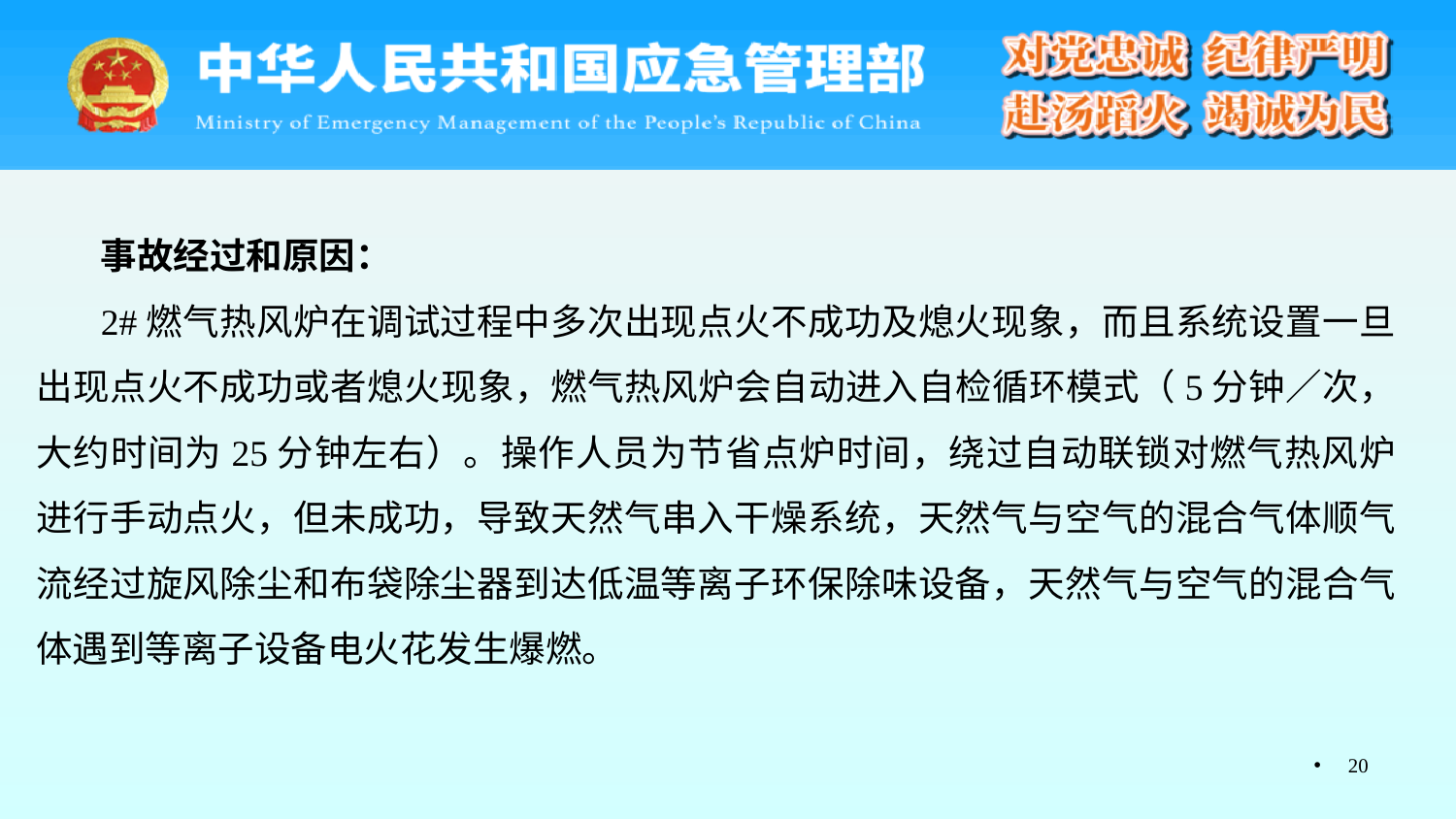

事故经过和原因：
2#燃气热风炉在调试过程中多次出现点火不成功及熄火现象，而且系统设置一旦出现点火不成功或者熄火现象，燃气热风炉会自动进入自检循环模式（5分钟／次， 大约时间为25分钟左右）。操作人员为节省点炉时间，绕过自动联锁对燃气热风炉进行手动点火，但未成功，导致天然气串入干燥系统，天然气与空气的混合气体顺气流经过旋风除尘和布袋除尘器到达低温等离子环保除味设备，天然气与空气的混合气体遇到等离子设备电火花发生爆燃。
20